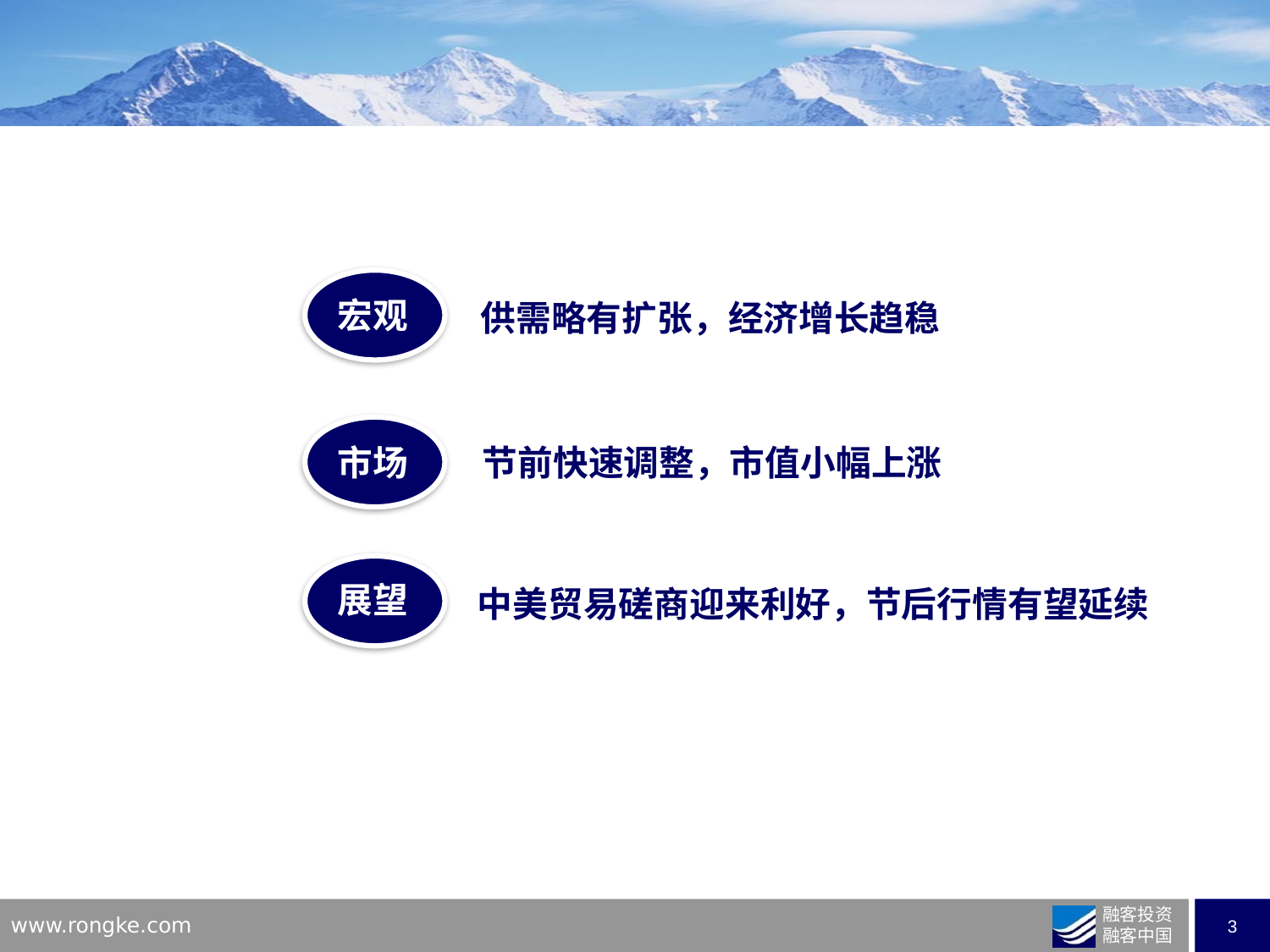

宏观
供需略有扩张，经济增长趋稳

市场
节前快速调整，市值小幅上涨

展望
中美贸易磋商迎来利好，节后行情有望延续
业务